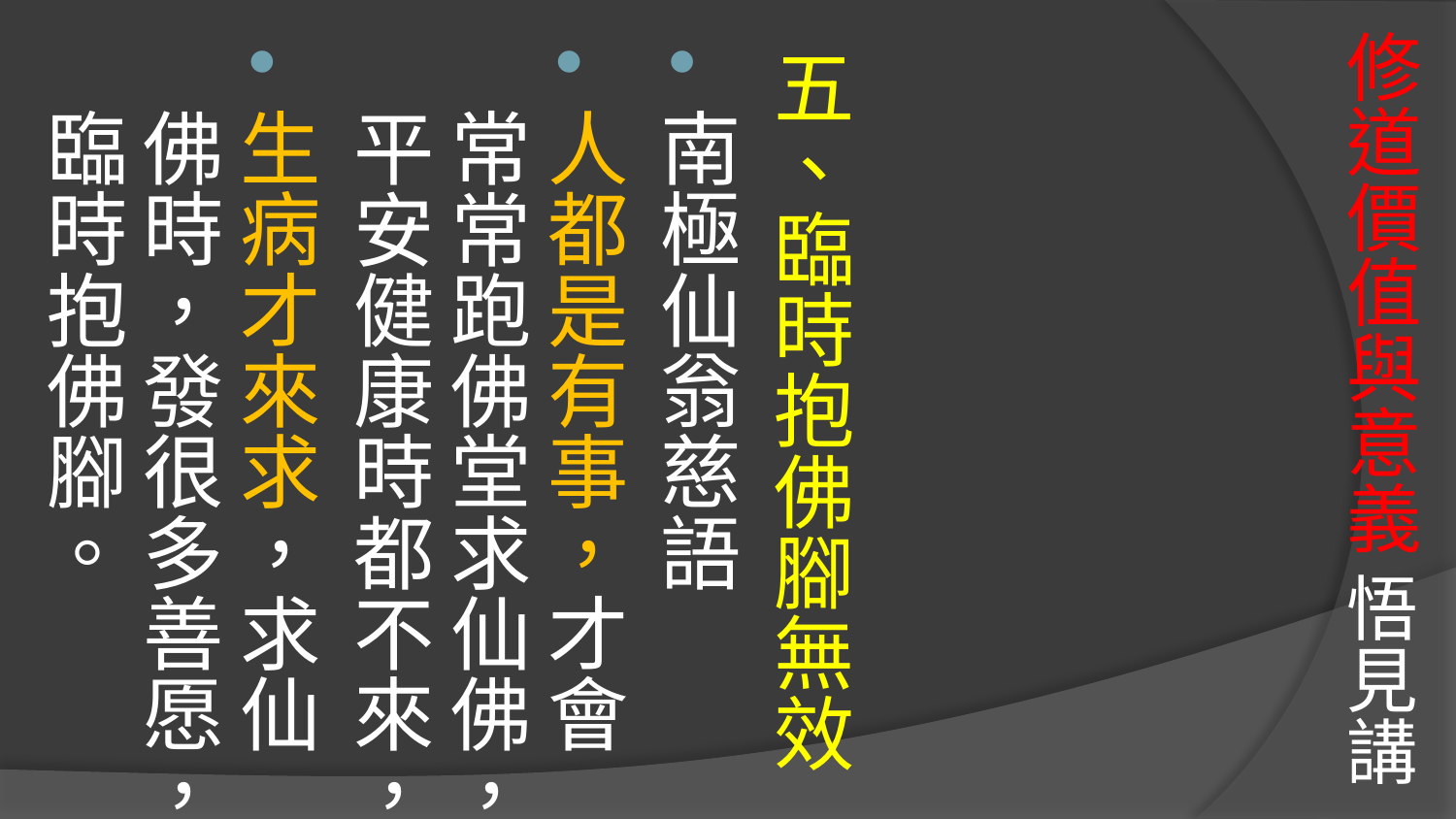

# 修道價值與意義 悟見講
五、臨時抱佛腳無效
南極仙翁慈語
人都是有事，才會常常跑佛堂求仙佛，平安健康時都不來，
生病才來求，求仙佛時，發很多善愿，臨時抱佛腳。